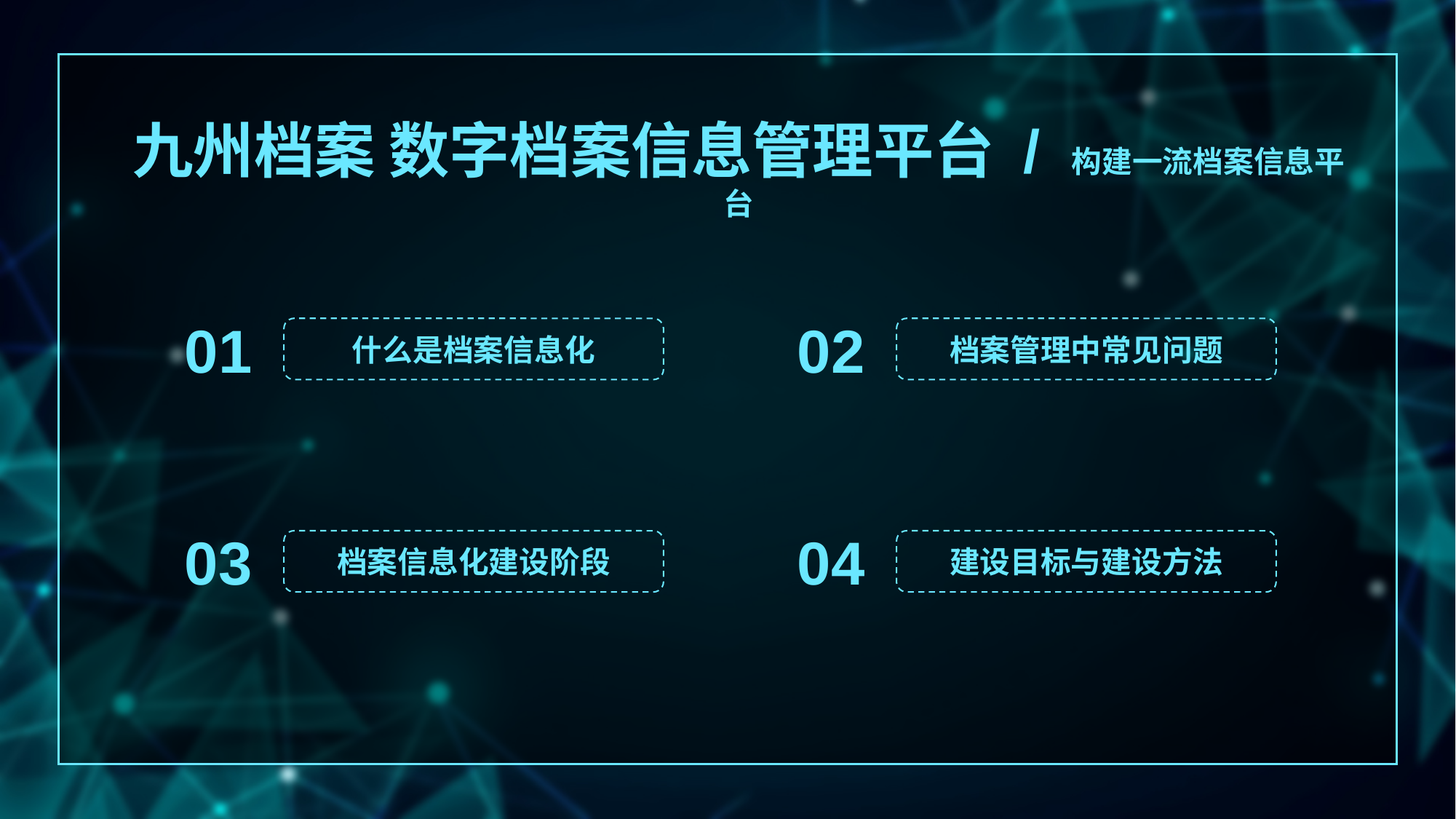

九州档案 数字档案信息管理平台 / 构建一流档案信息平台
01
02
什么是档案信息化
档案管理中常见问题
03
04
档案信息化建设阶段
建设目标与建设方法